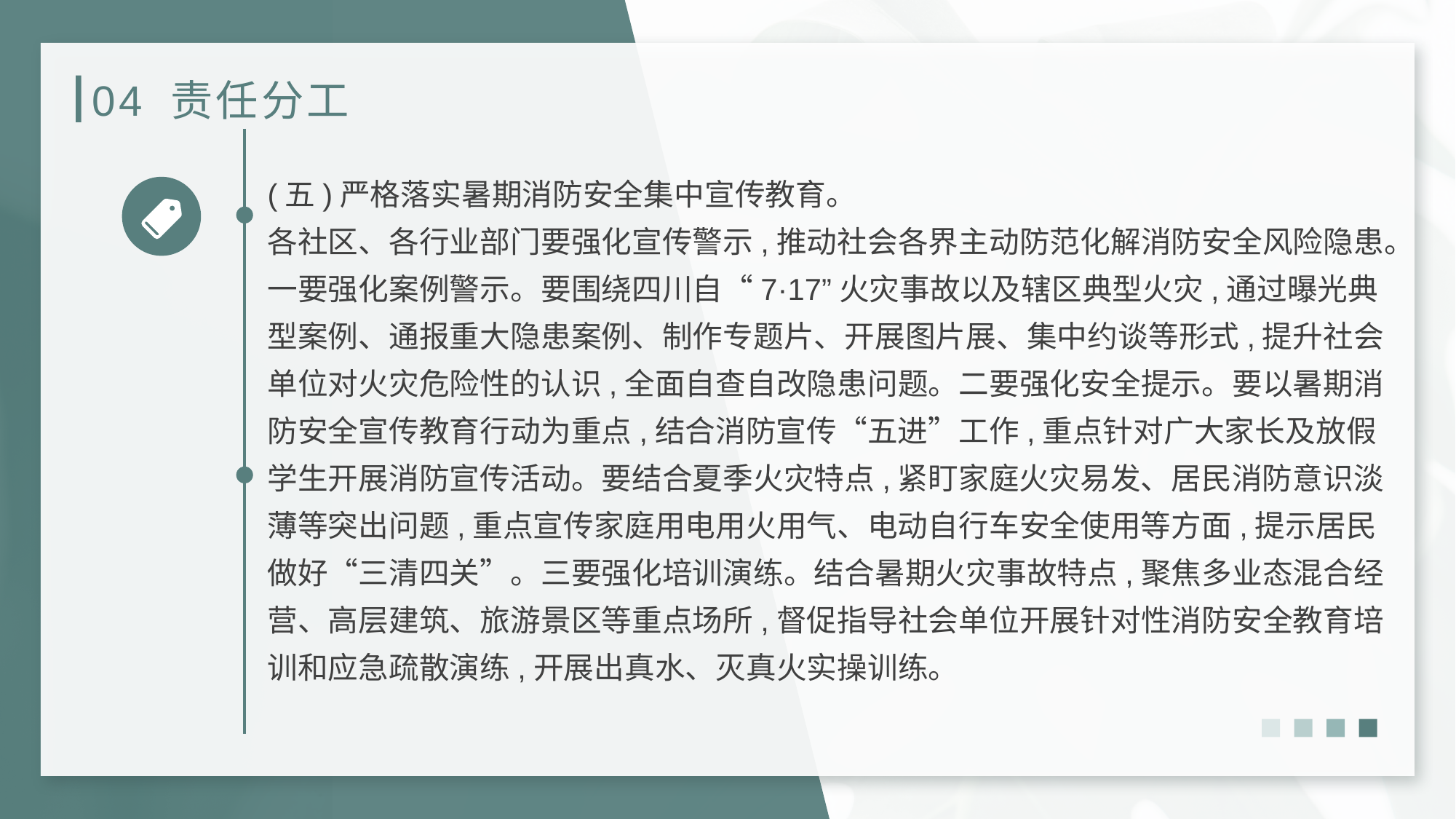

# 04 责任分工
(五)严格落实暑期消防安全集中宣传教育。
各社区、各行业部门要强化宣传警示,推动社会各界主动防范化解消防安全风险隐患。一要强化案例警示。要围绕四川自“7·17”火灾事故以及辖区典型火灾,通过曝光典型案例、通报重大隐患案例、制作专题片、开展图片展、集中约谈等形式,提升社会单位对火灾危险性的认识,全面自查自改隐患问题。二要强化安全提示。要以暑期消防安全宣传教育行动为重点,结合消防宣传“五进”工作,重点针对广大家长及放假学生开展消防宣传活动。要结合夏季火灾特点,紧盯家庭火灾易发、居民消防意识淡薄等突出问题,重点宣传家庭用电用火用气、电动自行车安全使用等方面,提示居民做好“三清四关”。三要强化培训演练。结合暑期火灾事故特点,聚焦多业态混合经营、高层建筑、旅游景区等重点场所,督促指导社会单位开展针对性消防安全教育培训和应急疏散演练,开展出真水、灭真火实操训练。